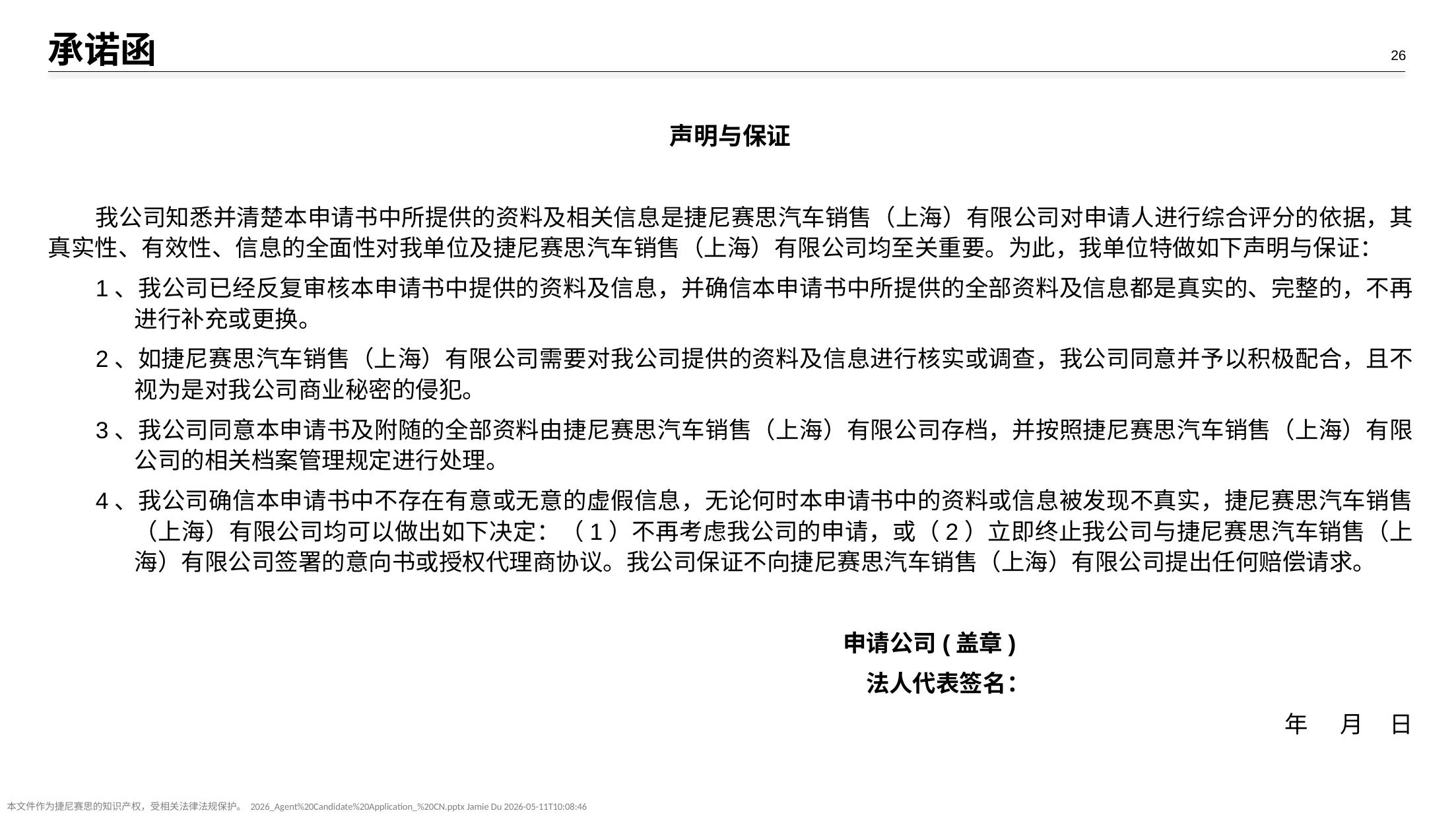

# 承诺函
声明与保证

我公司知悉并清楚本申请书中所提供的资料及相关信息是捷尼赛思汽车销售（上海）有限公司对申请人进行综合评分的依据，其真实性、有效性、信息的全面性对我单位及捷尼赛思汽车销售（上海）有限公司均至关重要。为此，我单位特做如下声明与保证：
1、我公司已经反复审核本申请书中提供的资料及信息，并确信本申请书中所提供的全部资料及信息都是真实的、完整的，不再进行补充或更换。
2、如捷尼赛思汽车销售（上海）有限公司需要对我公司提供的资料及信息进行核实或调查，我公司同意并予以积极配合，且不视为是对我公司商业秘密的侵犯。
3、我公司同意本申请书及附随的全部资料由捷尼赛思汽车销售（上海）有限公司存档，并按照捷尼赛思汽车销售（上海）有限公司的相关档案管理规定进行处理。
4、我公司确信本申请书中不存在有意或无意的虚假信息，无论何时本申请书中的资料或信息被发现不真实，捷尼赛思汽车销售（上海）有限公司均可以做出如下决定：（1）不再考虑我公司的申请，或（2）立即终止我公司与捷尼赛思汽车销售（上海）有限公司签署的意向书或授权代理商协议。我公司保证不向捷尼赛思汽车销售（上海）有限公司提出任何赔偿请求。

申请公司(盖章)
法人代表签名：
                        年      月     日